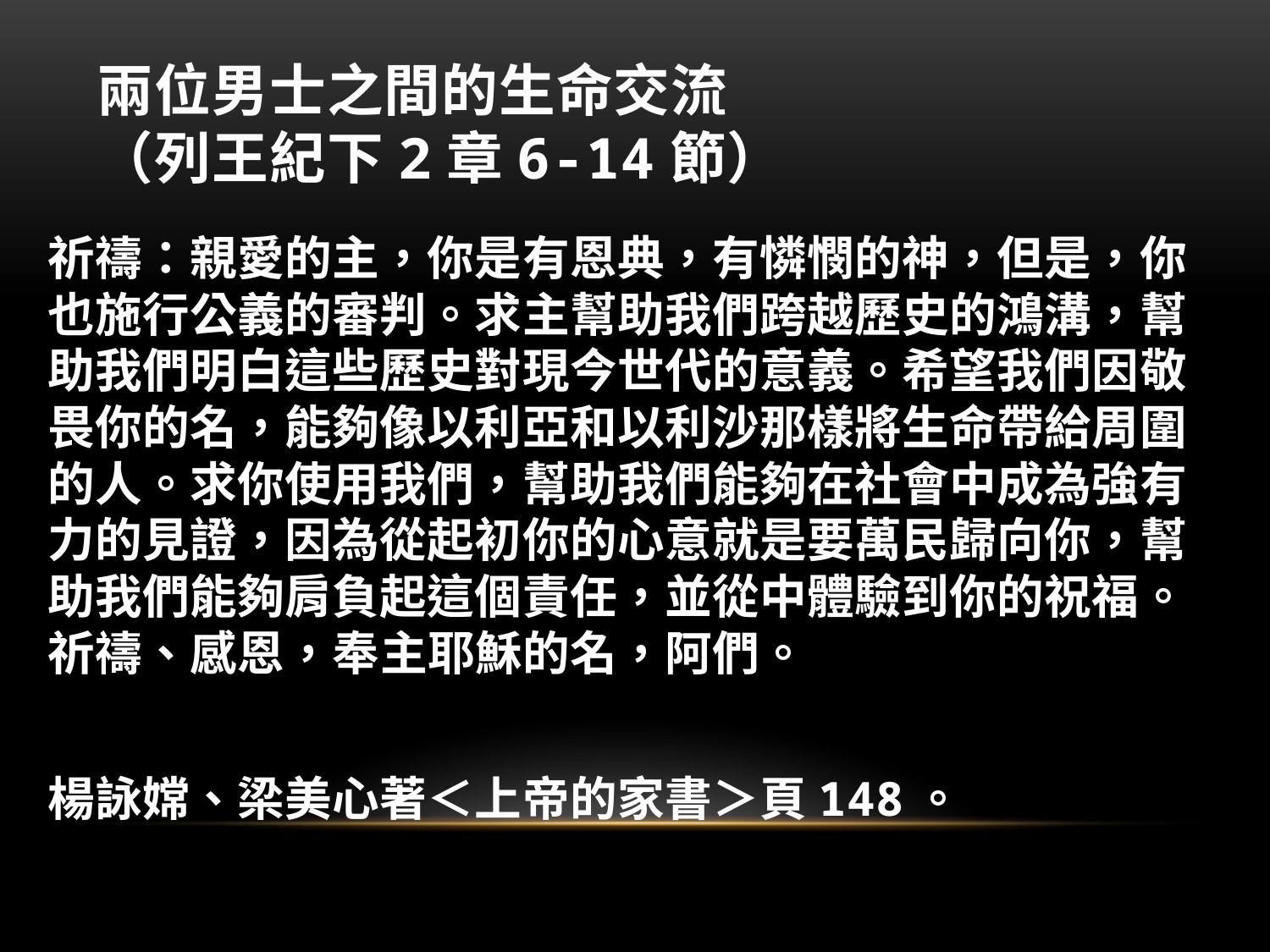

# 兩位男士之間的生命交流 （列王紀下2章6-14節）
祈禱：親愛的主，你是有恩典，有憐憫的神，但是，你也施行公義的審判。求主幫助我們跨越歷史的鴻溝，幫助我們明白這些歷史對現今世代的意義。希望我們因敬畏你的名，能夠像以利亞和以利沙那樣將生命帶給周圍的人。求你使用我們，幫助我們能夠在社會中成為強有力的見證，因為從起初你的心意就是要萬民歸向你，幫助我們能夠肩負起這個責任，並從中體驗到你的祝福。祈禱、感恩，奉主耶穌的名，阿們。

楊詠嫦、梁美心著＜上帝的家書＞頁148。